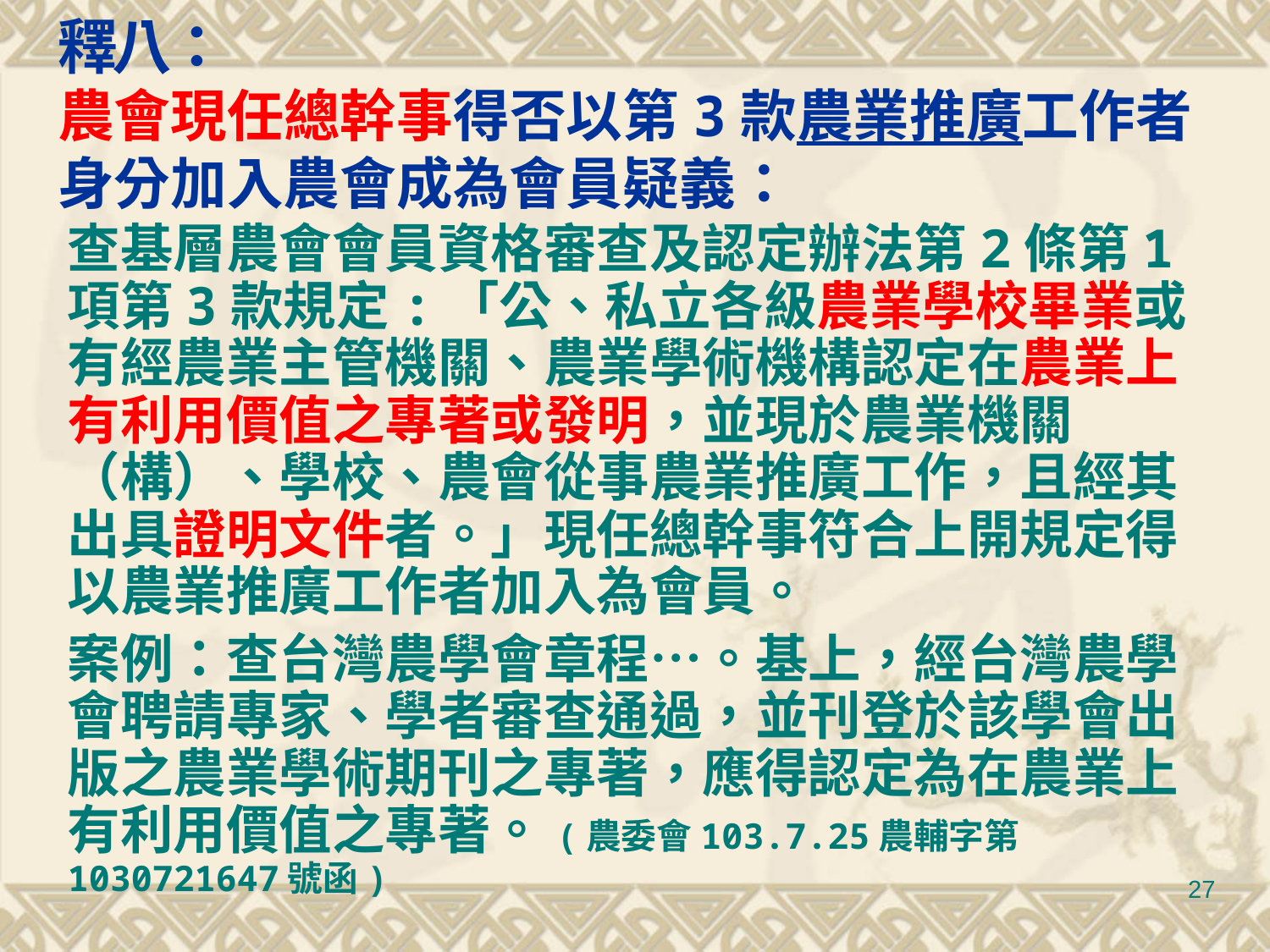

# 釋八： 農會現任總幹事得否以第3款農業推廣工作者身分加入農會成為會員疑義：
查基層農會會員資格審查及認定辦法第2條第1項第3款規定:「公、私立各級農業學校畢業或有經農業主管機關、農業學術機構認定在農業上有利用價值之專著或發明，並現於農業機關（構）、學校、農會從事農業推廣工作，且經其出具證明文件者。」現任總幹事符合上開規定得以農業推廣工作者加入為會員。
案例：查台灣農學會章程…。基上，經台灣農學會聘請專家、學者審查通過，並刊登於該學會出版之農業學術期刊之專著，應得認定為在農業上有利用價值之專著。(農委會103.7.25農輔字第1030721647號函)
27